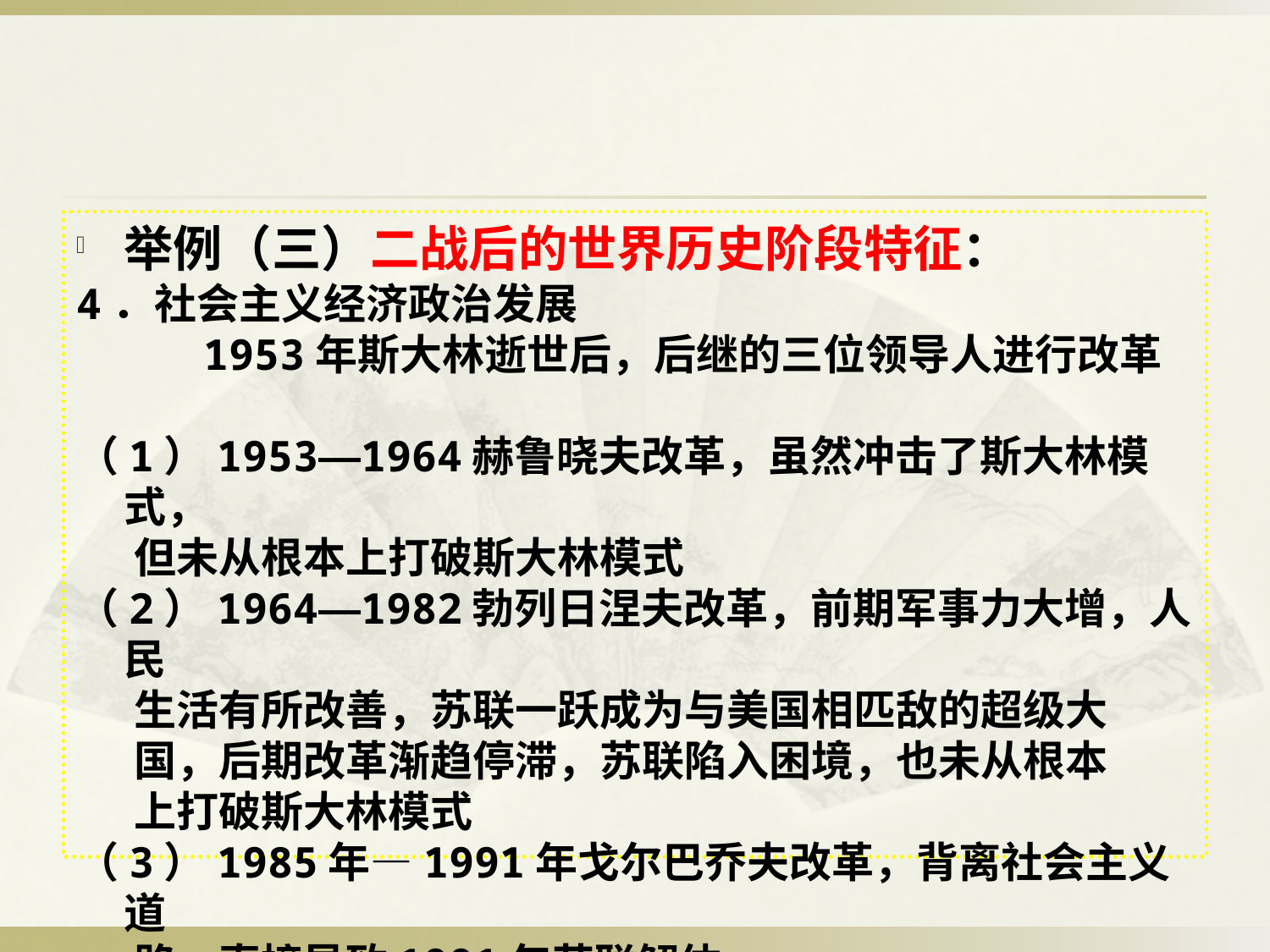

举例（三）二战后的世界历史阶段特征：
4．社会主义经济政治发展
     1953年斯大林逝世后，后继的三位领导人进行改革

（1）1953—1964赫鲁晓夫改革，虽然冲击了斯大林模式，
     但未从根本上打破斯大林模式
（2）1964—1982勃列日涅夫改革，前期军事力大增，人民
     生活有所改善，苏联一跃成为与美国相匹敌的超级大
     国，后期改革渐趋停滞，苏联陷入困境，也未从根本
     上打破斯大林模式
（3）1985年—1991年戈尔巴乔夫改革，背离社会主义道
     路，直接导致1991年苏联解体